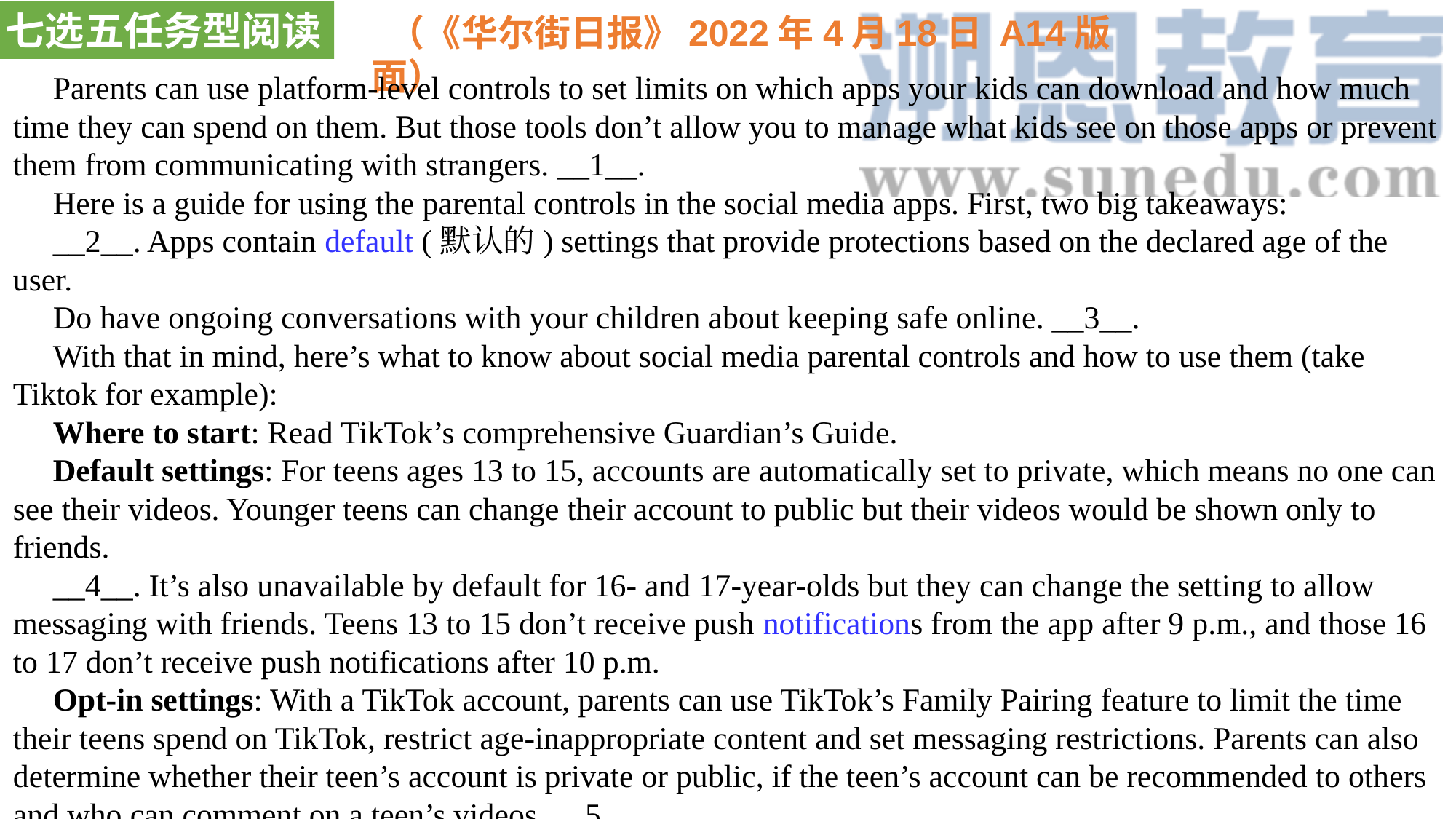

七选五任务型阅读
 （《华尔街日报》2022年4月18日 A14版面）
     Parents can use platform-level controls to set limits on which apps your kids can download and how much time they can spend on them. But those tools don’t allow you to manage what kids see on those apps or prevent them from communicating with strangers. __1__.
     Here is a guide for using the parental controls in the social media apps. First, two big takeaways:
     __2__. Apps contain default (默认的) settings that provide protections based on the declared age of the user.
     Do have ongoing conversations with your children about keeping safe online. __3__.
     With that in mind, here’s what to know about social media parental controls and how to use them (take Tiktok for example):
     Where to start: Read TikTok’s comprehensive Guardian’s Guide.
     Default settings: For teens ages 13 to 15, accounts are automatically set to private, which means no one can see their videos. Younger teens can change their account to public but their videos would be shown only to friends.
     __4__. It’s also unavailable by default for 16- and 17-year-olds but they can change the setting to allow messaging with friends. Teens 13 to 15 don’t receive push notifications from the app after 9 p.m., and those 16 to 17 don’t receive push notifications after 10 p.m.
     Opt-in settings: With a TikTok account, parents can use TikTok’s Family Pairing feature to limit the time their teens spend on TikTok, restrict age-inappropriate content and set messaging restrictions. Parents can also determine whether their teen’s account is private or public, if the teen’s account can be recommended to others and who can comment on a teen’s videos. __5__.